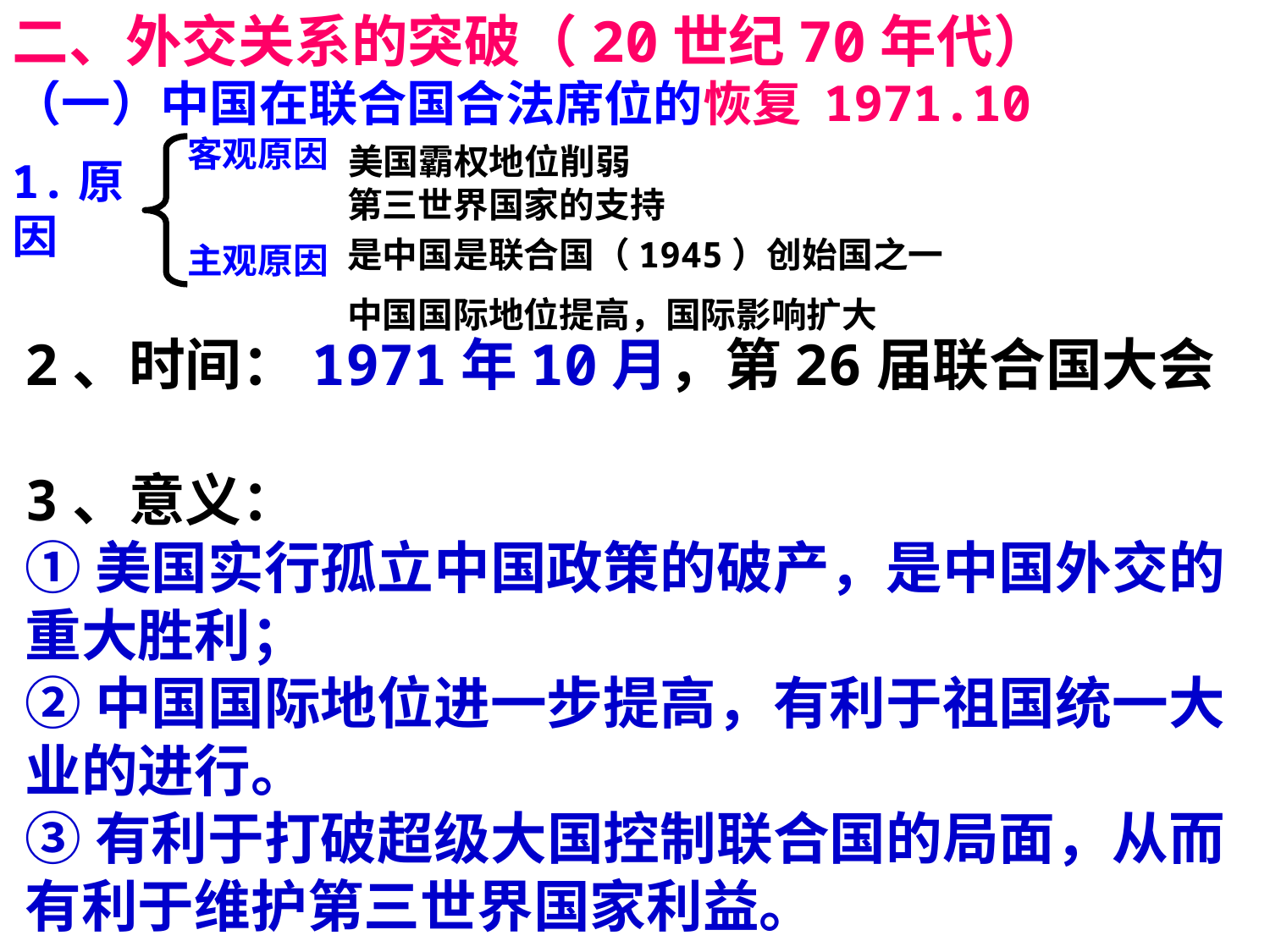

二、外交关系的突破（20世纪70年代）
二、20世纪70年代的外交（三大成就）
（一）中国在联合国合法席位的恢复 1971.10
客观原因

主观原因
美国霸权地位削弱

1.原因

第三世界国家的支持
是中国是联合国（1945）创始国之一
中国国际地位提高，国际影响扩大
2、时间：1971年10月，第26届联合国大会

3、意义：
①美国实行孤立中国政策的破产，是中国外交的重大胜利；
②中国国际地位进一步提高，有利于祖国统一大业的进行。
③有利于打破超级大国控制联合国的局面，从而有利于维护第三世界国家利益。